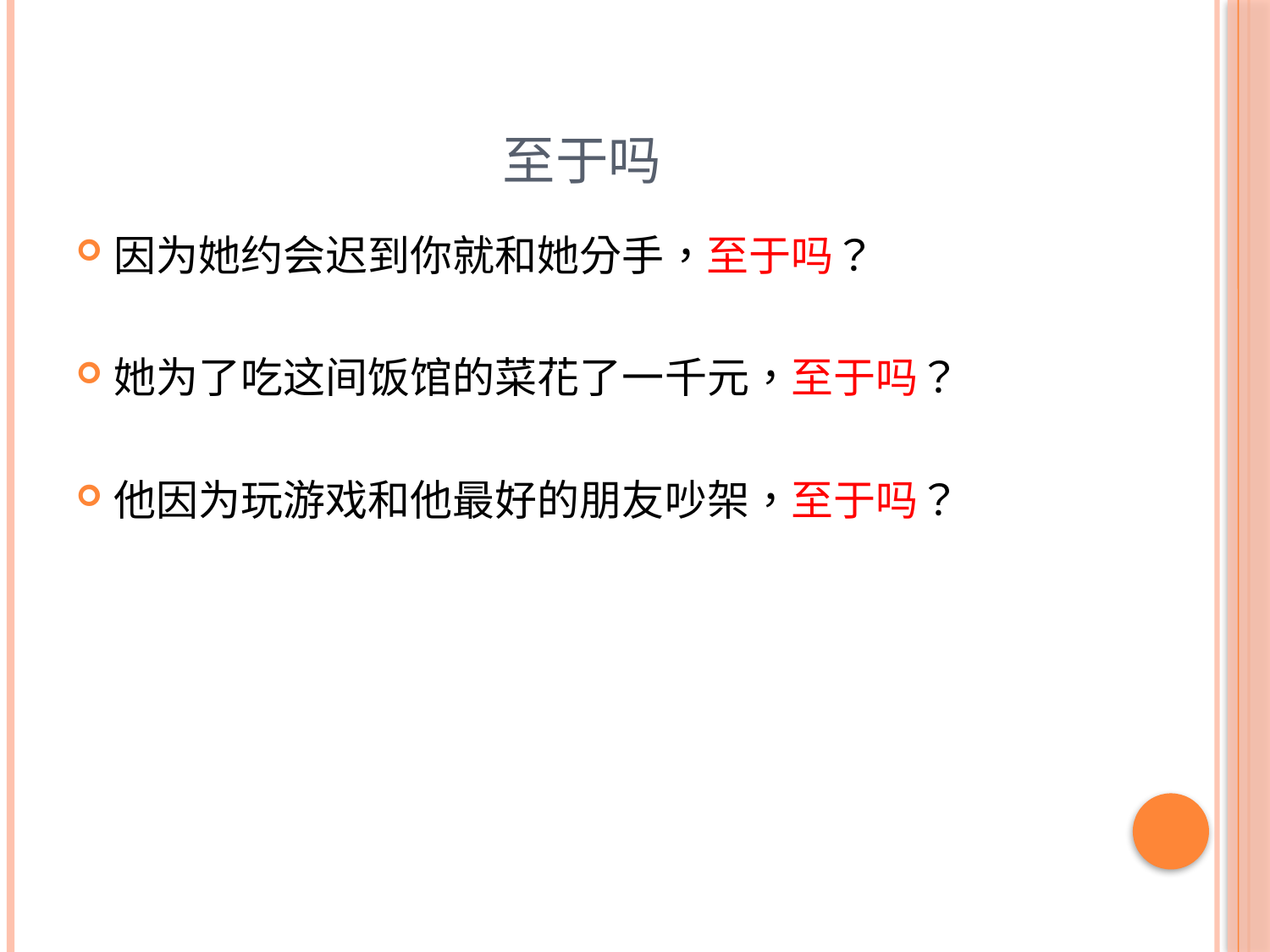

# 至于吗
因为她约会迟到你就和她分手，至于吗？

她为了吃这间饭馆的菜花了一千元，至于吗？

他因为玩游戏和他最好的朋友吵架，至于吗？